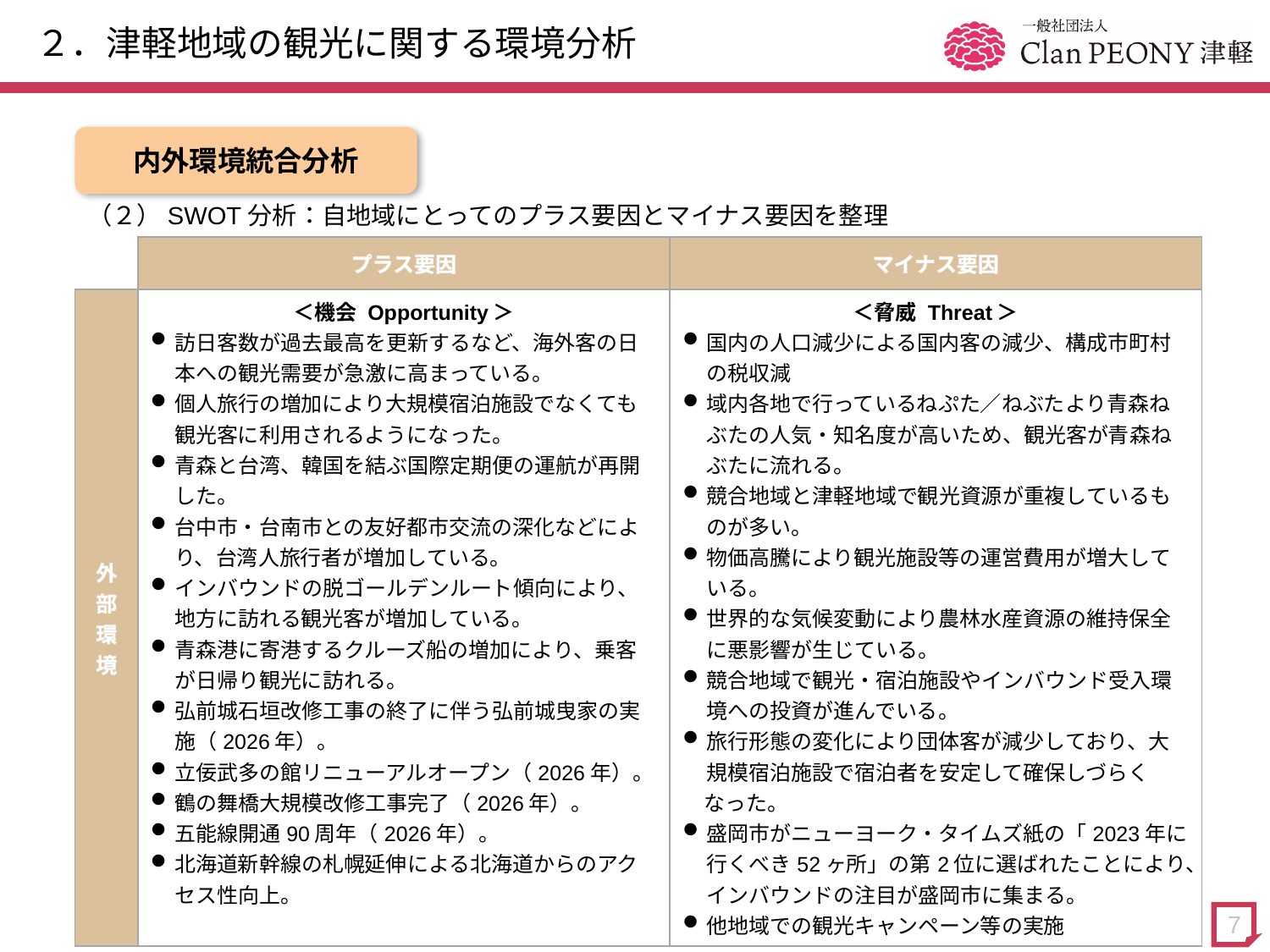

# ２．津軽地域の観光に関する環境分析
内外環境統合分析
（２）SWOT分析：自地域にとってのプラス要因とマイナス要因を整理
|  | プラス要因 | マイナス要因 |
| --- | --- | --- |
| 外部環境 | ＜機会 Opportunity＞ 訪日客数が過去最高を更新するなど、海外客の日本への観光需要が急激に高まっている。 個人旅行の増加により大規模宿泊施設でなくても観光客に利用されるようになった。 青森と台湾、韓国を結ぶ国際定期便の運航が再開した。 台中市・台南市との友好都市交流の深化などにより、台湾人旅行者が増加している。 インバウンドの脱ゴールデンルート傾向により、地方に訪れる観光客が増加している。 青森港に寄港するクルーズ船の増加により、乗客が日帰り観光に訪れる。 弘前城石垣改修工事の終了に伴う弘前城曳家の実施（2026年）。 立佞武多の館リニューアルオープン（2026年）。 鶴の舞橋大規模改修工事完了（2026年）。 五能線開通90周年（2026年）。 北海道新幹線の札幌延伸による北海道からのアクセス性向上。 | ＜脅威 Threat＞ 国内の人口減少による国内客の減少、構成市町村の税収減 域内各地で行っているねぷた／ねぶたより青森ねぶたの人気・知名度が高いため、観光客が青森ねぶたに流れる。 競合地域と津軽地域で観光資源が重複しているものが多い。 物価高騰により観光施設等の運営費用が増大している。 世界的な気候変動により農林水産資源の維持保全に悪影響が生じている。 競合地域で観光・宿泊施設やインバウンド受入環境への投資が進んでいる。 旅行形態の変化により団体客が減少しており、大規模宿泊施設で宿泊者を安定して確保しづらく 　なった。 盛岡市がニューヨーク・タイムズ紙の「2023年に行くべき52ヶ所」の第2位に選ばれたことにより、インバウンドの注目が盛岡市に集まる。 他地域での観光キャンペーン等の実施 |
7